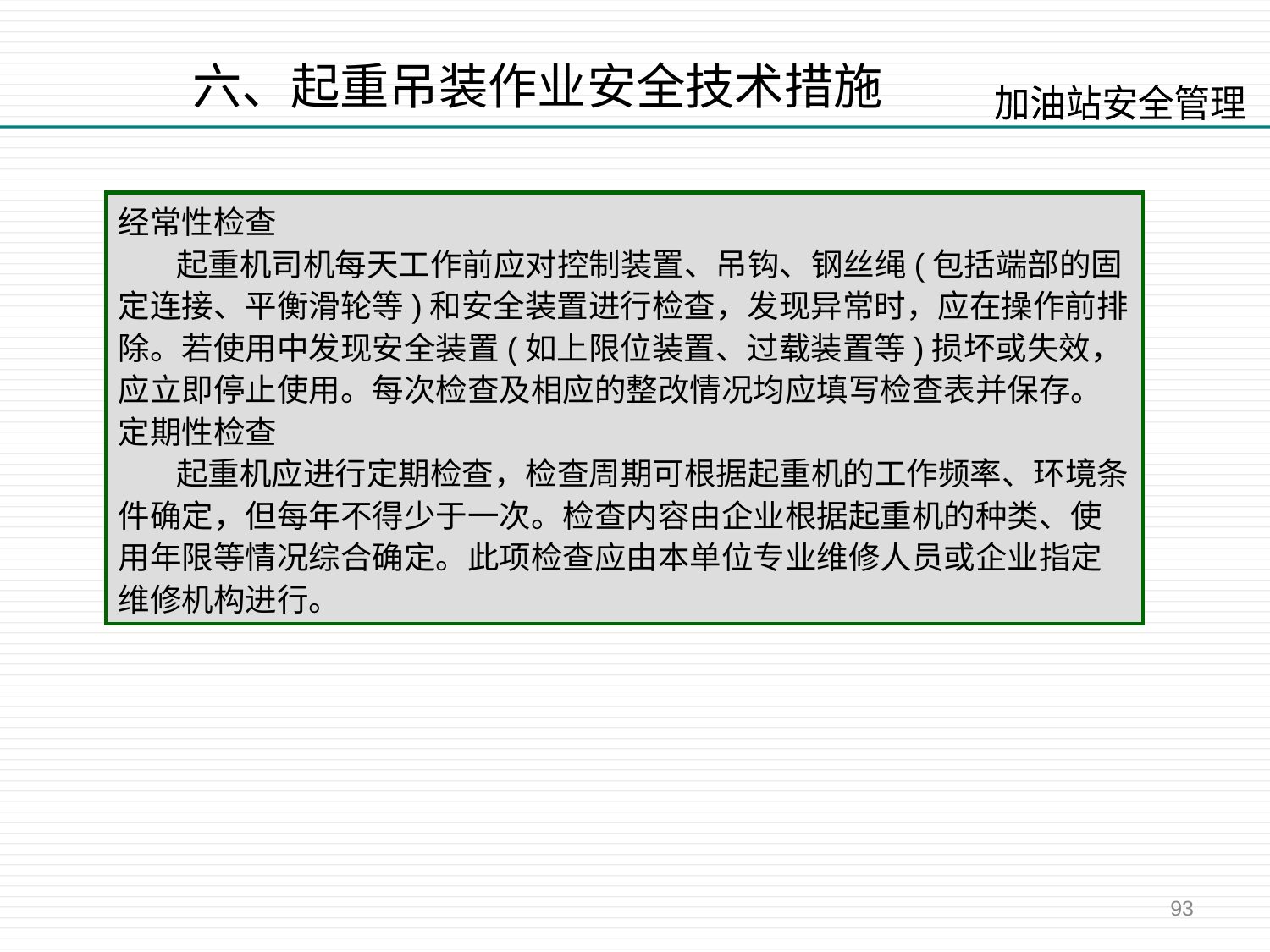

六、起重吊装作业安全技术措施
经常性检查
       起重机司机每天工作前应对控制装置、吊钩、钢丝绳(包括端部的固定连接、平衡滑轮等)和安全装置进行检查，发现异常时，应在操作前排除。若使用中发现安全装置(如上限位装置、过载装置等)损坏或失效，应立即停止使用。每次检查及相应的整改情况均应填写检查表并保存。
定期性检查
       起重机应进行定期检查，检查周期可根据起重机的工作频率、环境条件确定，但每年不得少于一次。检查内容由企业根据起重机的种类、使用年限等情况综合确定。此项检查应由本单位专业维修人员或企业指定维修机构进行。
93